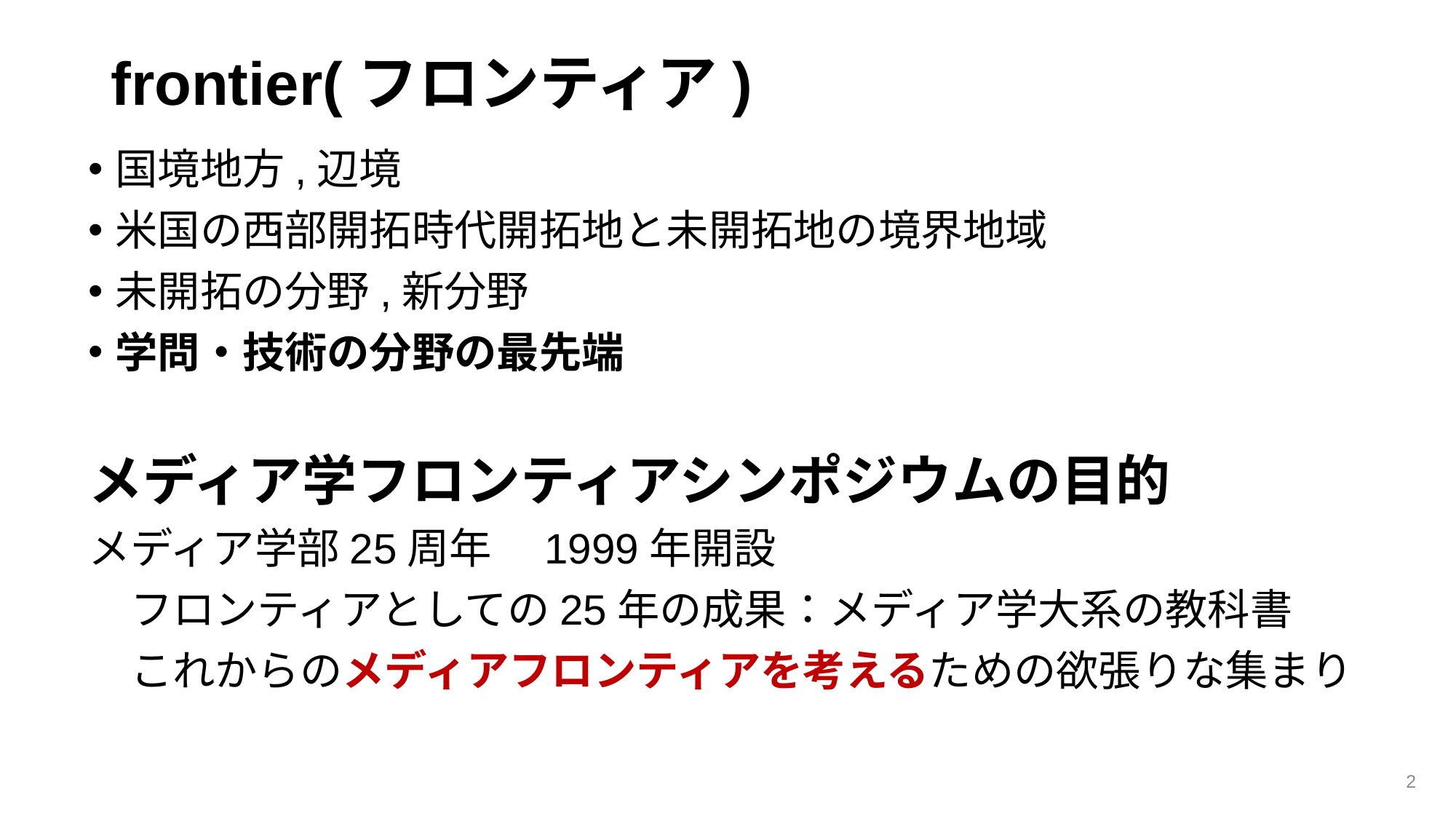

# frontier(フロンティア)
国境地方,辺境
米国の西部開拓時代開拓地と未開拓地の境界地域
未開拓の分野,新分野
学問・技術の分野の最先端

メディア学フロンティアシンポジウムの目的
メディア学部25周年　1999年開設
　フロンティアとしての25年の成果：メディア学大系の教科書
　これからのメディアフロンティアを考えるための欲張りな集まり

2